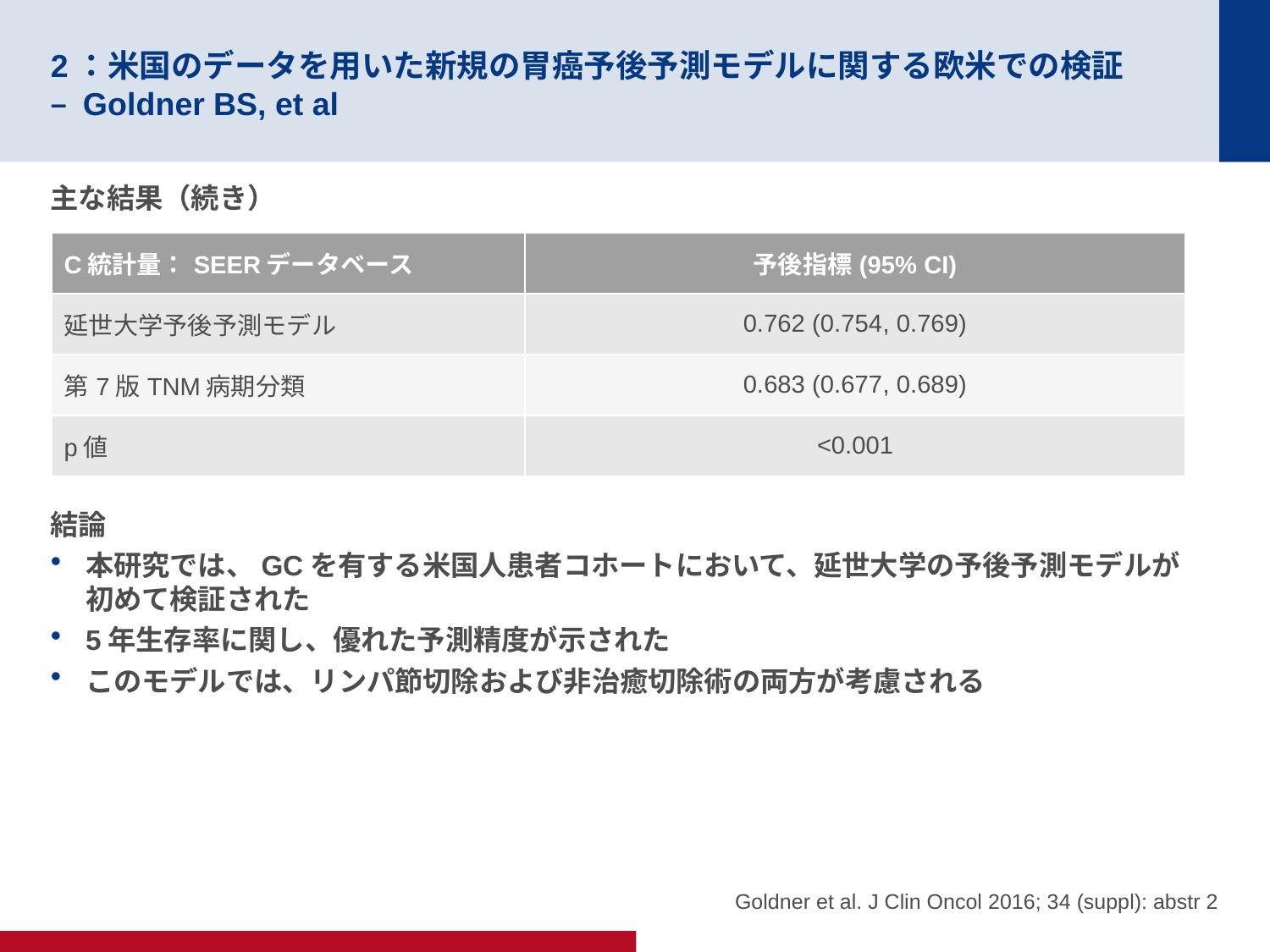

# 2：米国のデータを用いた新規の胃癌予後予測モデルに関する欧米での検証 – Goldner BS, et al
主な結果（続き）

結論
本研究では、GCを有する米国人患者コホートにおいて、延世大学の予後予測モデルが初めて検証された
5年生存率に関し、優れた予測精度が示された
このモデルでは、リンパ節切除および非治癒切除術の両方が考慮される
| C統計量：SEERデータベース | 予後指標(95% CI) |
| --- | --- |
| 延世大学予後予測モデル | 0.762 (0.754, 0.769) |
| 第7版TNM病期分類 | 0.683 (0.677, 0.689) |
| p値 | <0.001 |
Goldner et al. J Clin Oncol 2016; 34 (suppl): abstr 2